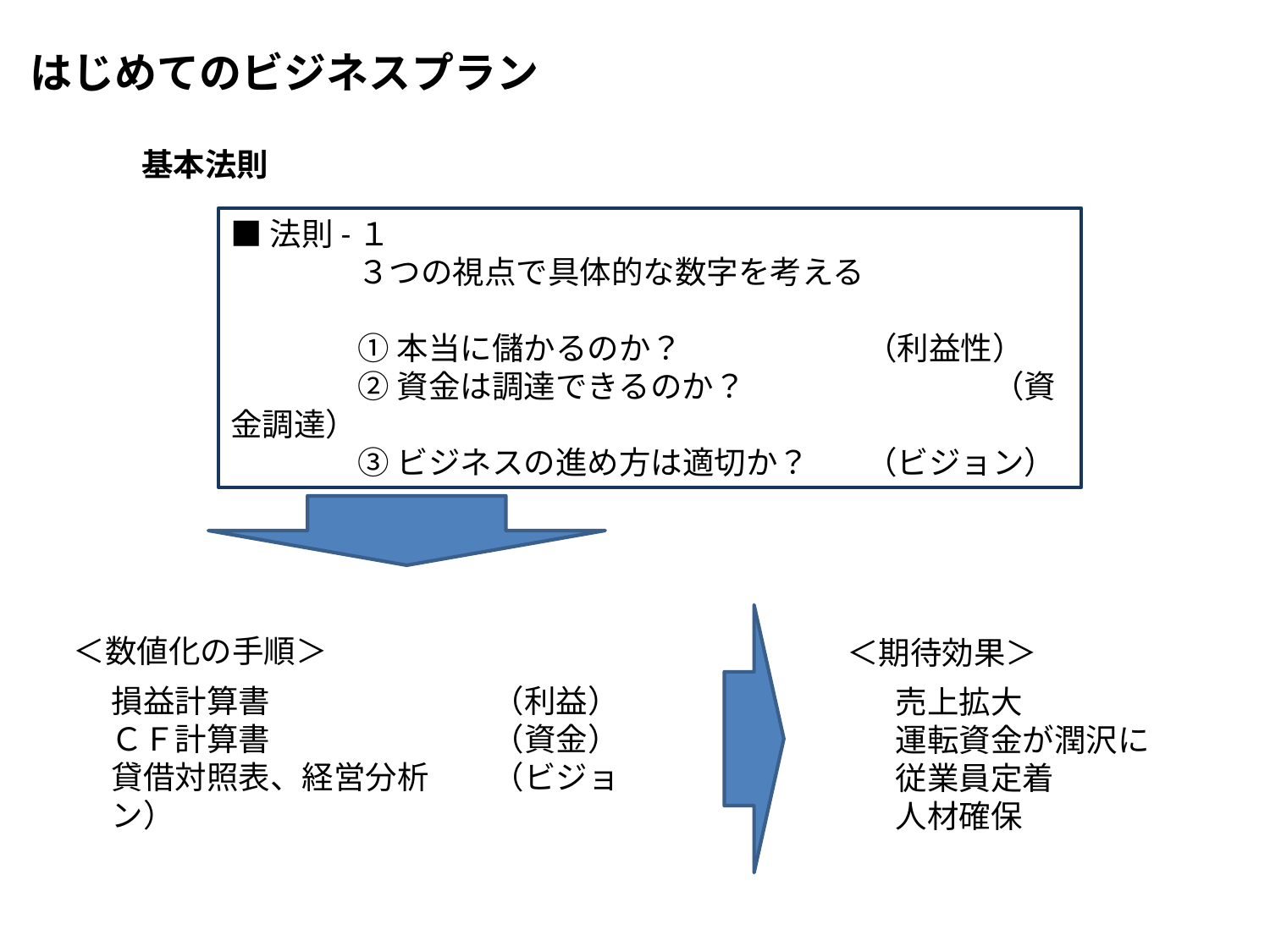

はじめてのビジネスプラン
基本法則
■法則-１
	３つの視点で具体的な数字を考える

	①本当に儲かるのか？		（利益性）
	②資金は調達できるのか？		（資金調達）
	③ビジネスの進め方は適切か？	（ビジョン）

＜数値化の手順＞
＜期待効果＞
損益計算書		（利益）
ＣＦ計算書		（資金）
貸借対照表、経営分析	（ビジョン）
売上拡大
運転資金が潤沢に
従業員定着
人材確保